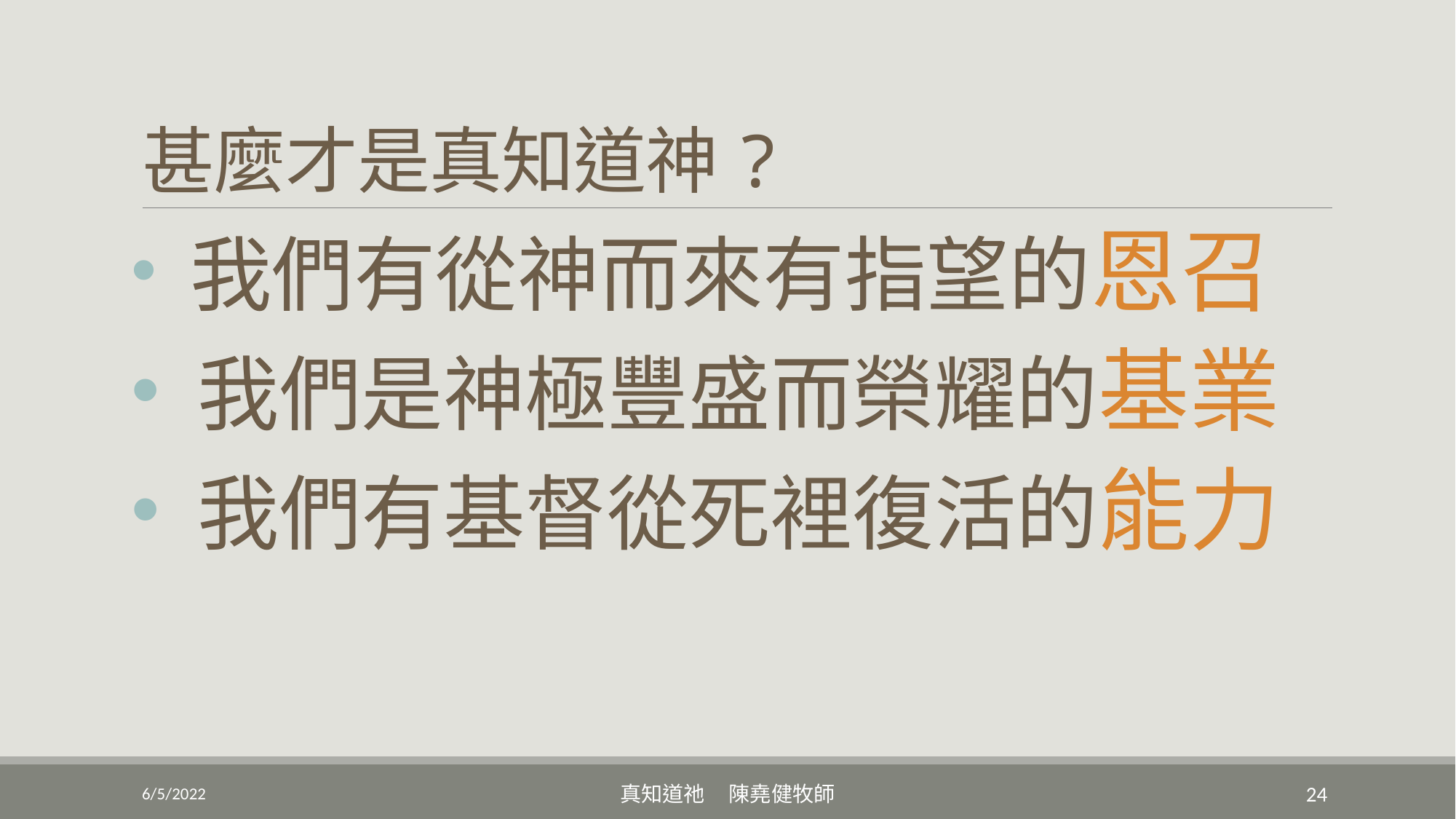

# 甚麼才是真知道神?
 我們有從神而來有指望的恩召
 我們是神極豐盛而榮耀的基業
 我們有基督從死裡復活的能力
6/5/2022
真知道祂     陳堯健牧師
24